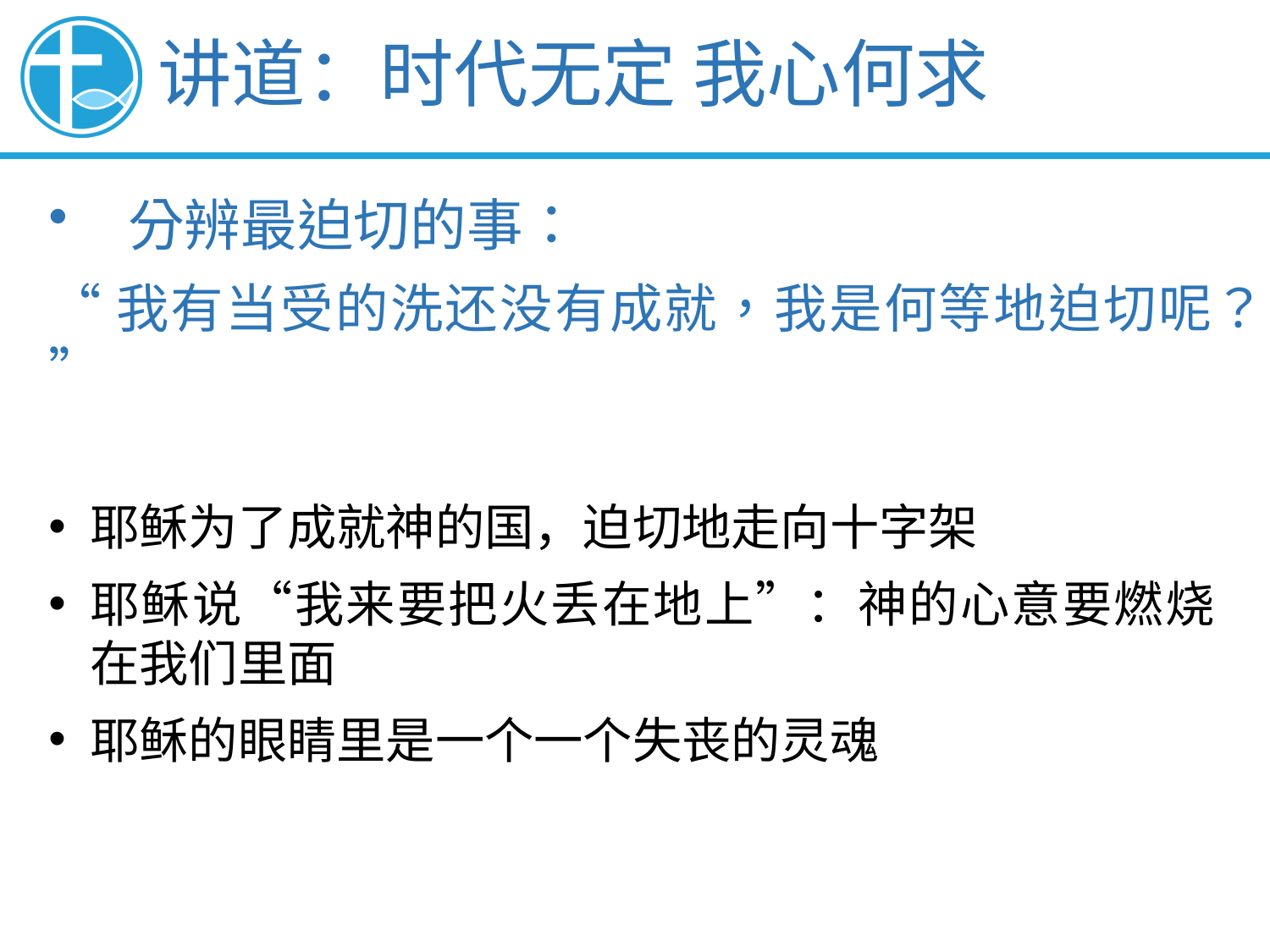

讲道：时代无定 我心何求
分辨最迫切的事：
“我有当受的洗还没有成就，我是何等地迫切呢？”

耶稣为了成就神的国，迫切地走向十字架
耶稣说“我来要把火丢在地上”：神的心意要燃烧 在我们里面
耶稣的眼睛里是一个一个失丧的灵魂